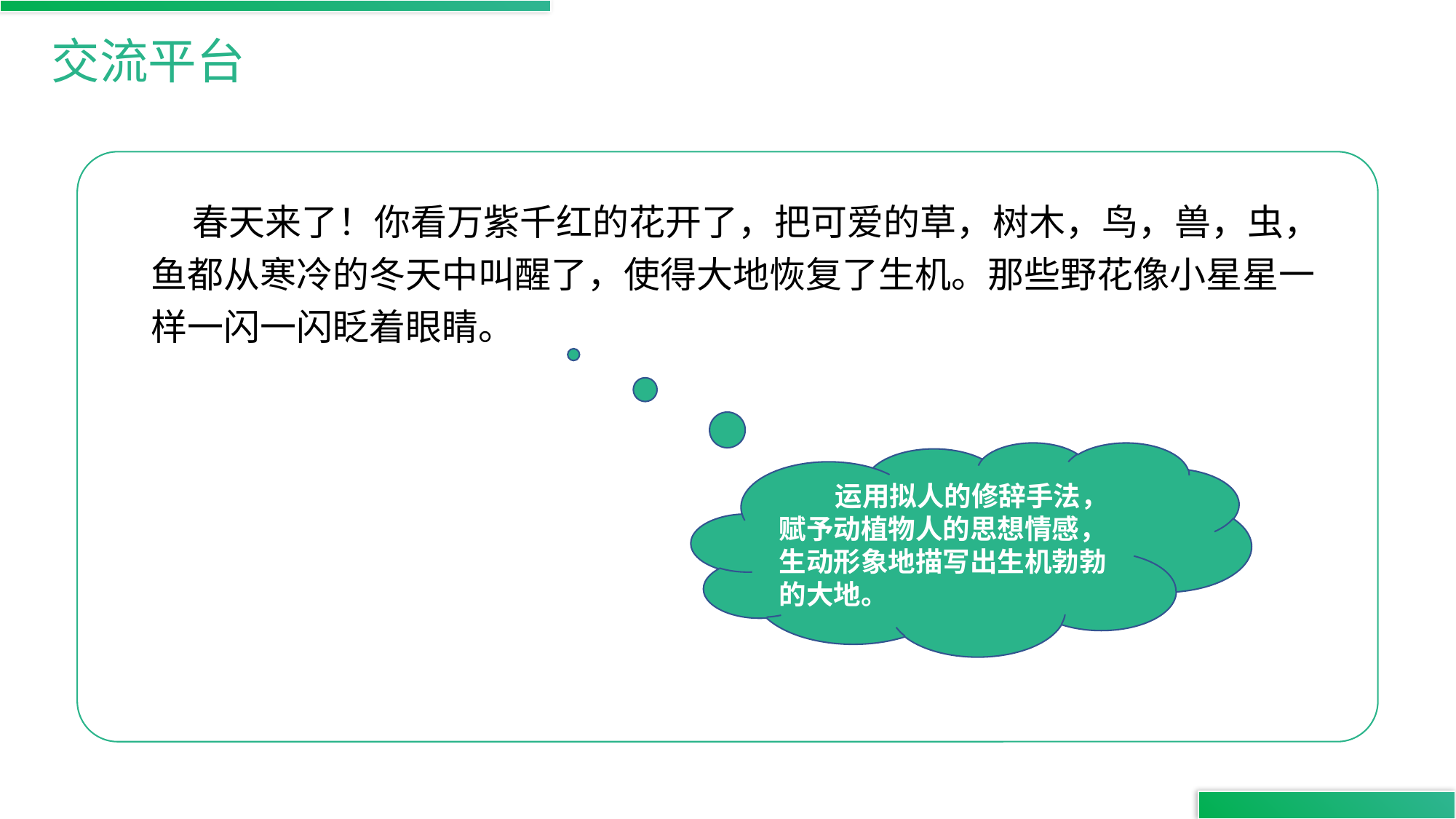

交流平台
    春天来了！你看万紫千红的花开了，把可爱的草，树木，鸟，兽，虫，鱼都从寒冷的冬天中叫醒了，使得大地恢复了生机。那些野花像小星星一样一闪一闪眨着眼睛。
        运用拟人的修辞手法，赋予动植物人的思想情感，生动形象地描写出生机勃勃的大地。